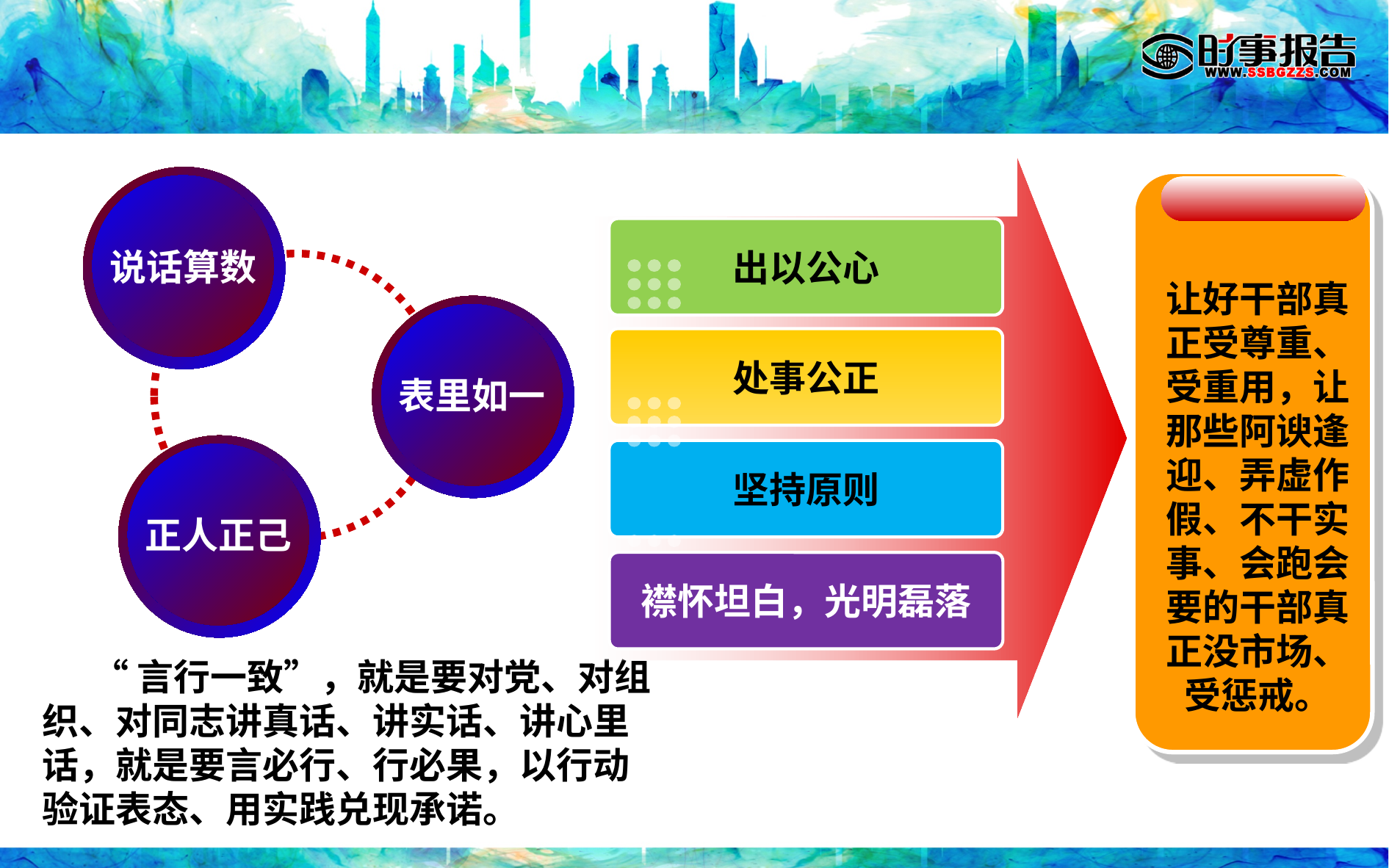

说话算数

表里如一

正人正己
Diagram
 2
Diagram
 3
Diagram
 2
Diagram
3

让好干部真正受尊重、受重用，让那些阿谀逢迎、弄虚作假、不干实事、会跑会要的干部真正没市场、受惩戒。
出以公心

处事公正

坚持原则

襟怀坦白，光明磊落
      “言行一致”，就是要对党、对组织、对同志讲真话、讲实话、讲心里话，就是要言必行、行必果，以行动验证表态、用实践兑现承诺。